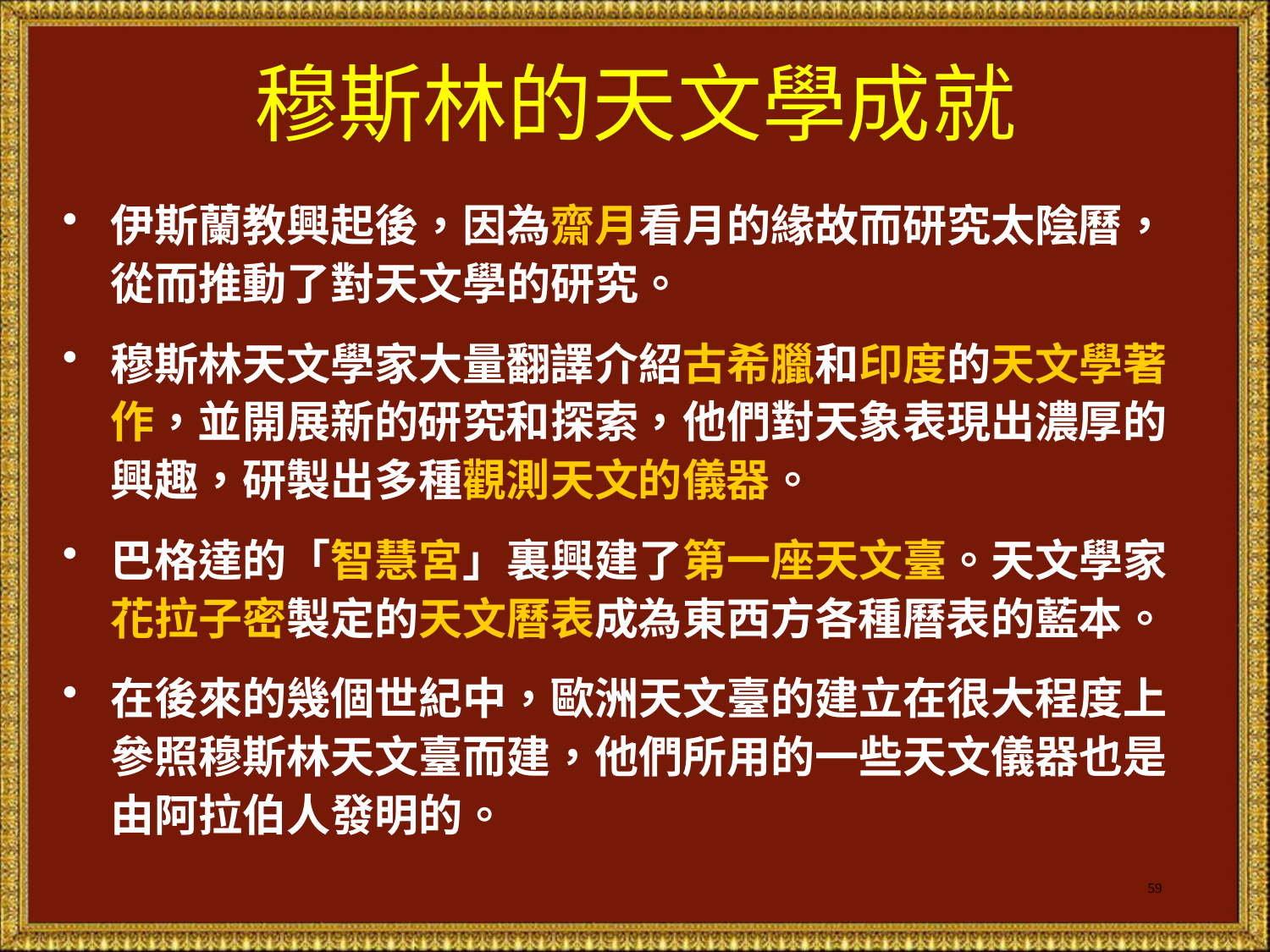

穆斯林的天文學成就
伊斯蘭教興起後，因為齋月看月的緣故而研究太陰曆，從而推動了對天文學的研究。
穆斯林天文學家大量翻譯介紹古希臘和印度的天文學著作，並開展新的研究和探索，他們對天象表現出濃厚的興趣，研製出多種觀測天文的儀器。
巴格達的「智慧宮」裏興建了第一座天文臺。天文學家花拉子密製定的天文曆表成為東西方各種曆表的藍本。
在後來的幾個世紀中，歐洲天文臺的建立在很大程度上參照穆斯林天文臺而建，他們所用的一些天文儀器也是由阿拉伯人發明的。
59